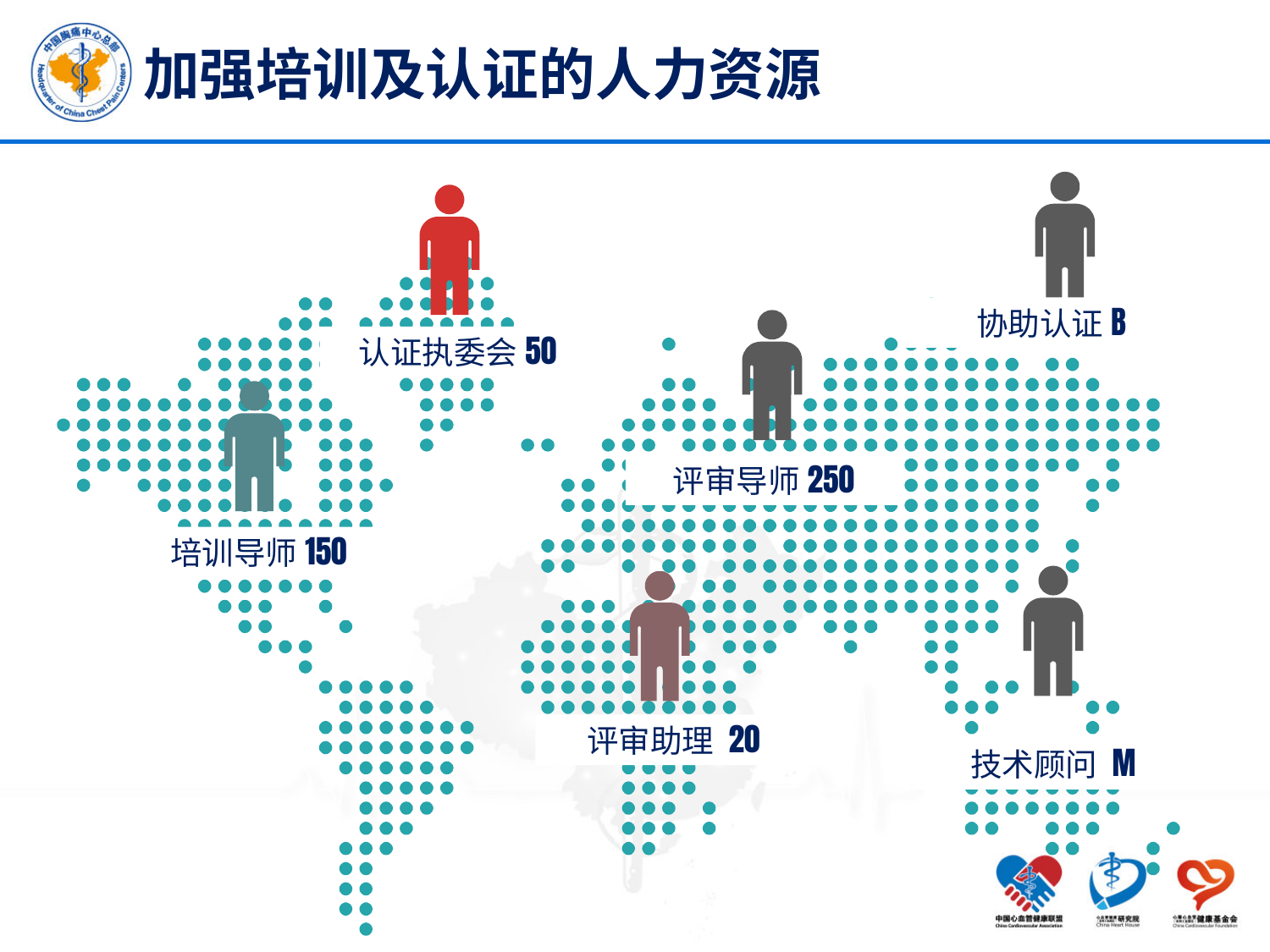

加强培训及认证的人力资源

协助认证B

认证执委会50

评审导师250
培训导师150

评审助理 20
技术顾问 M